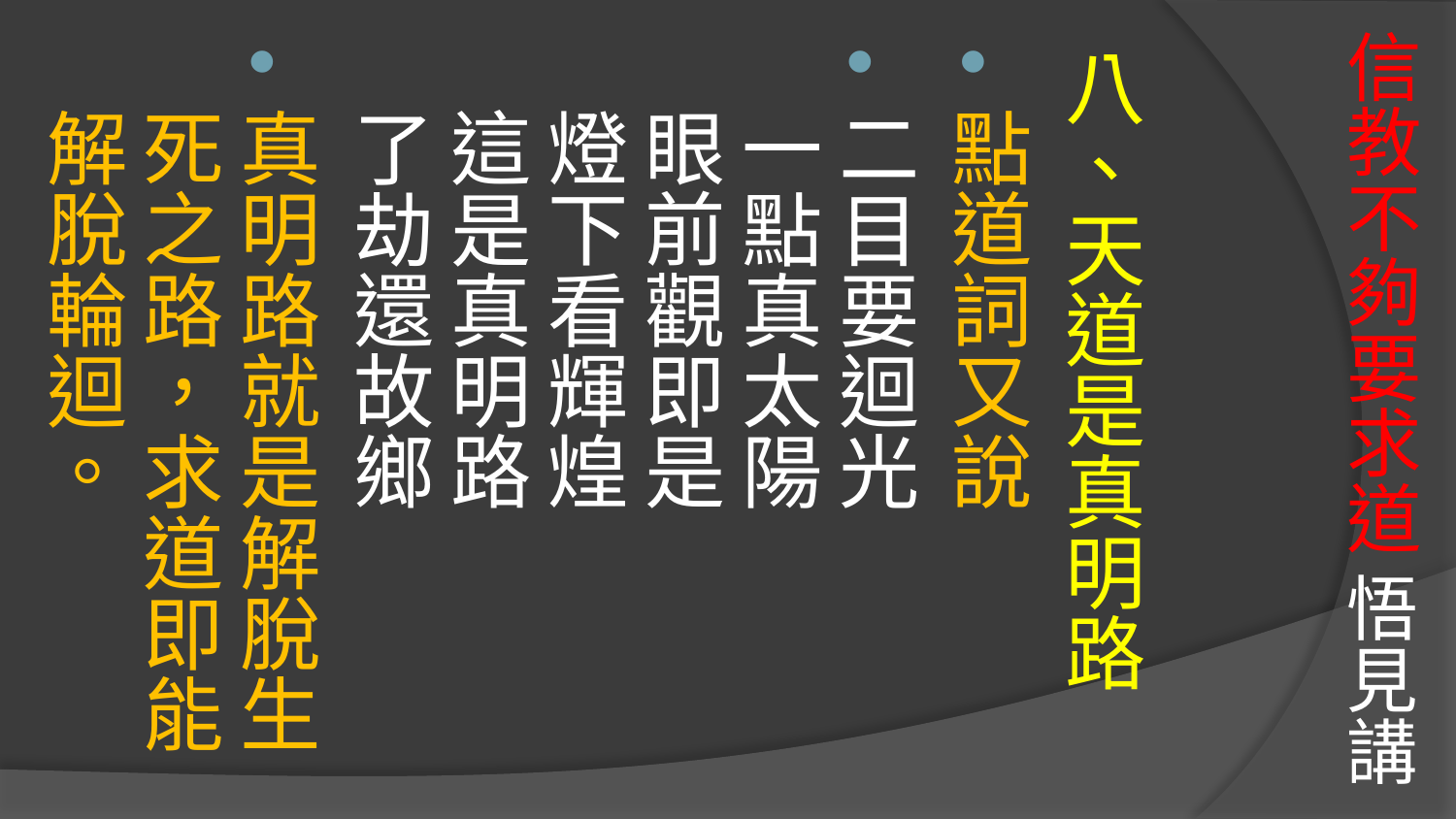

# 信教不夠要求道 悟見講
八、天道是真明路
點道詞又說
二目要迴光 
一點真太陽 
眼前觀即是 
燈下看輝煌 
這是真明路 
了劫還故鄉
真明路就是解脫生死之路，求道即能解脫輪迴。